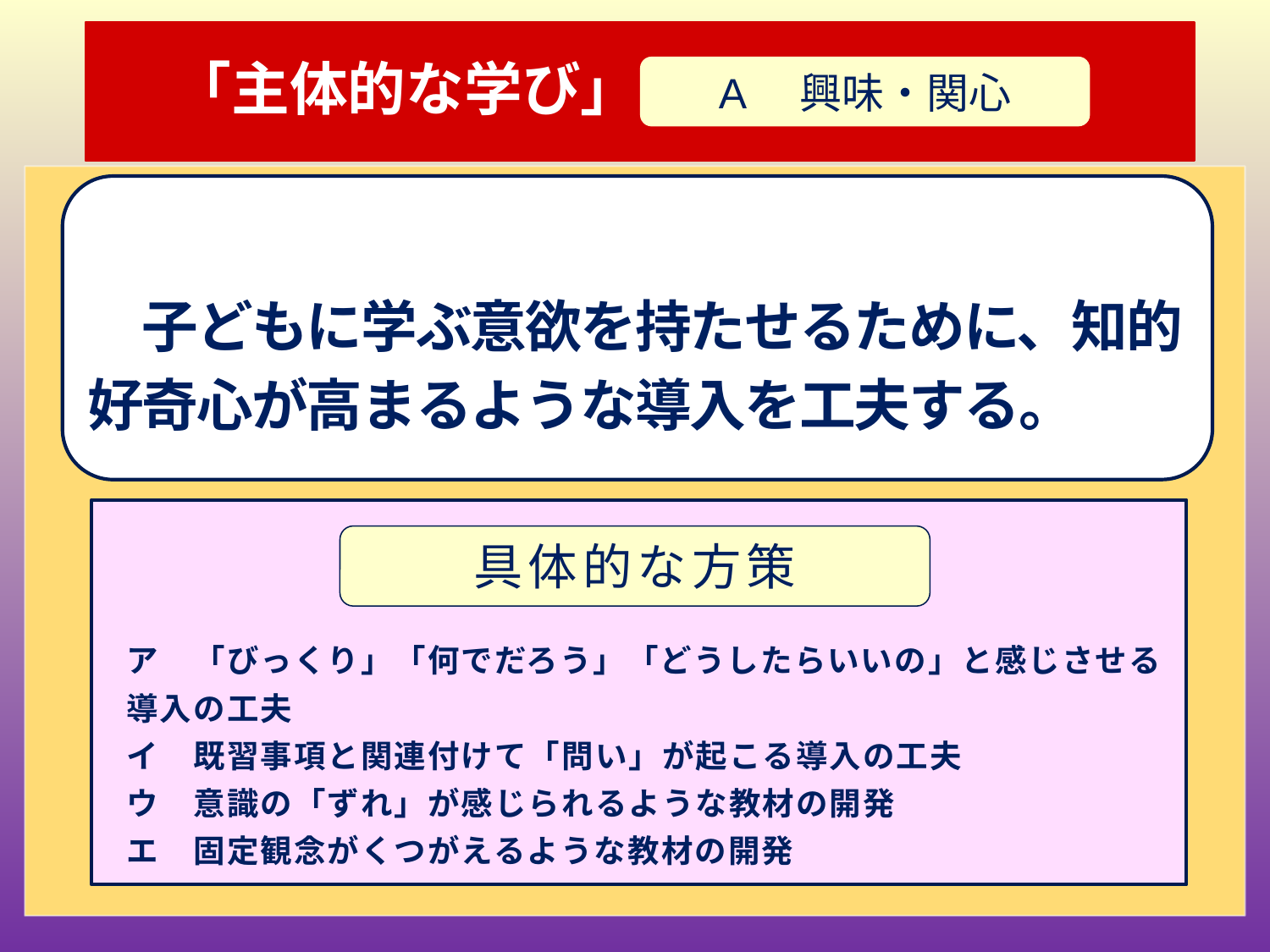

# 「主体的な学び」
A　興味・関心

授業改善の視点
　子どもに学ぶ意欲を持たせるために、知的好奇心が高まるような導入を工夫する。

ア　「びっくり」「何でだろう」「どうしたらいいの」と感じさせる導入の工夫
イ　既習事項と関連付けて「問い」が起こる導入の工夫
ウ　意識の「ずれ」が感じられるような教材の開発
エ　固定観念がくつがえるような教材の開発

具体的な方策